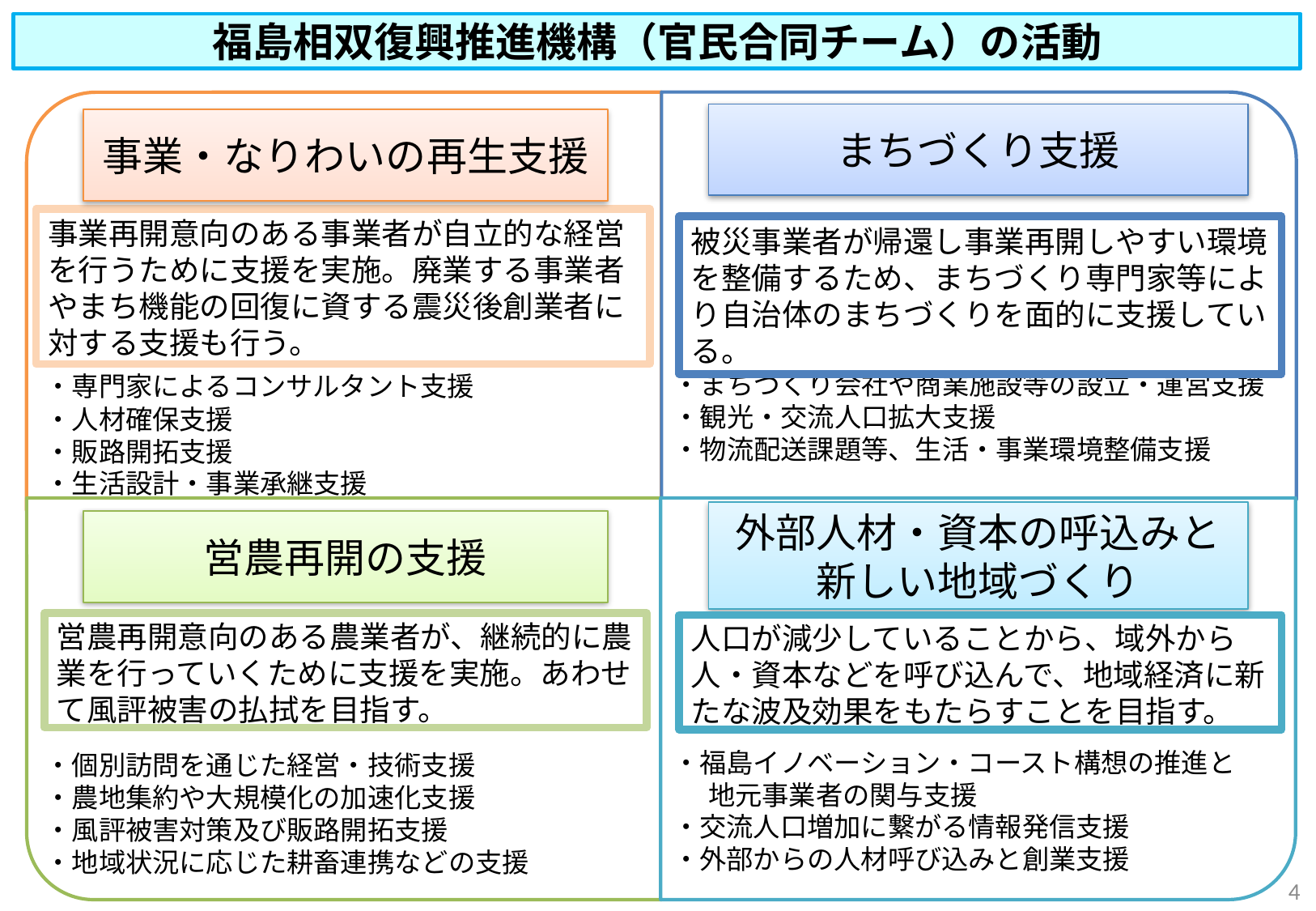

福島相双復興推進機構（官民合同チーム）の活動

まちづくり支援
事業・なりわいの再生支援
事業再開意向のある事業者が自立的な経営を行うために支援を実施。廃業する事業者やまち機能の回復に資する震災後創業者に対する支援も行う。
被災事業者が帰還し事業再開しやすい環境を整備するため、まちづくり専門家等により自治体のまちづくりを面的に支援している。
・まちづくり会社や商業施設等の設立・運営支援
・観光・交流人口拡大支援
・物流配送課題等、生活・事業環境整備支援
・専門家によるコンサルタント支援
・人材確保支援
・販路開拓支援
・生活設計・事業承継支援
外部人材・資本の呼込みと
新しい地域づくり
営農再開の支援
営農再開意向のある農業者が、継続的に農業を行っていくために支援を実施。あわせて風評被害の払拭を目指す。
人口が減少していることから、域外から人・資本などを呼び込んで、地域経済に新たな波及効果をもたらすことを目指す。
・福島イノベーション・コースト構想の推進と
地元事業者の関与支援
・交流人口増加に繋がる情報発信支援
・外部からの人材呼び込みと創業支援
・個別訪問を通じた経営・技術支援
・農地集約や大規模化の加速化支援
・風評被害対策及び販路開拓支援
・地域状況に応じた耕畜連携などの支援
4